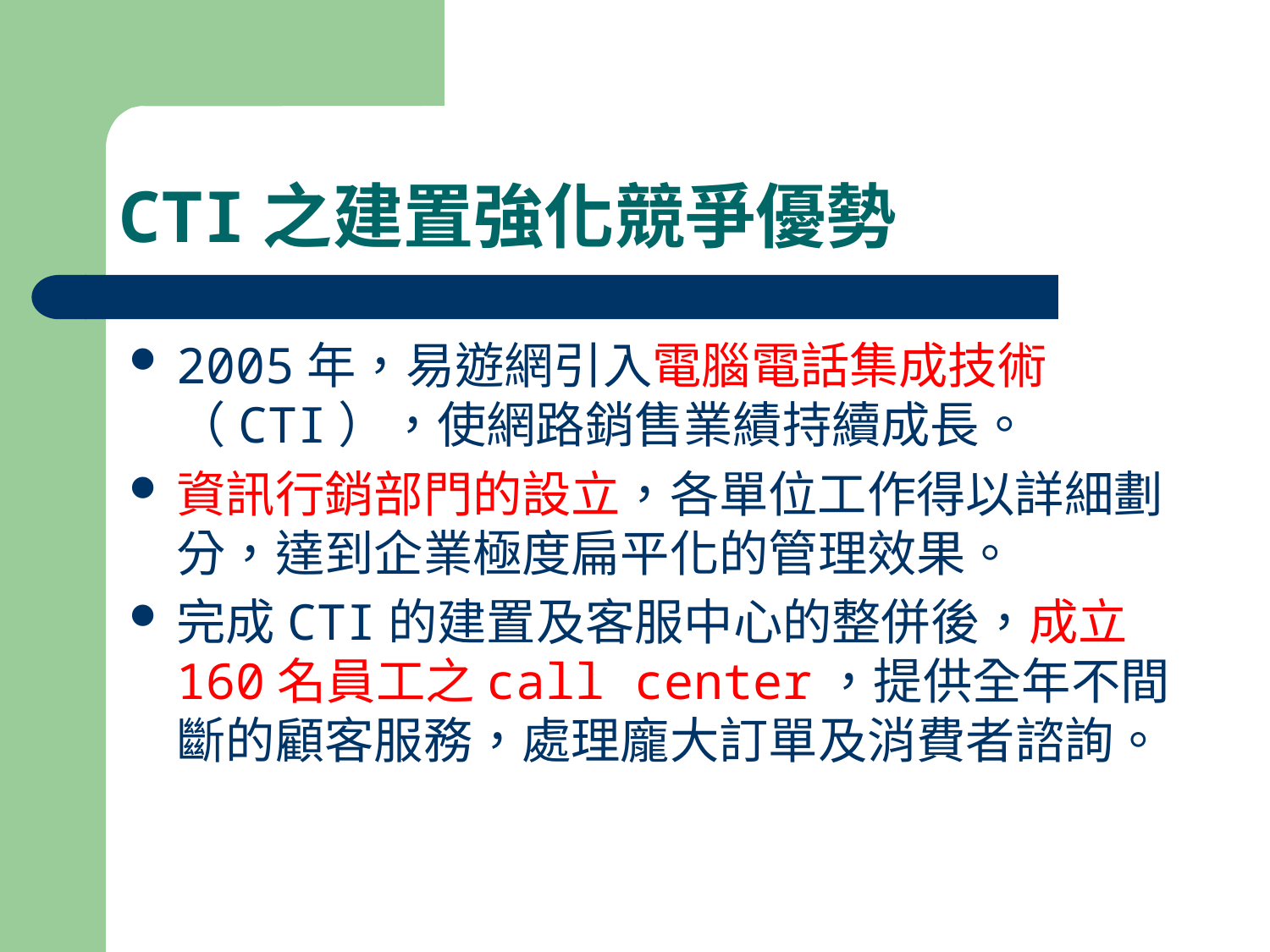

# CTI之建置強化競爭優勢
2005年，易遊網引入電腦電話集成技術（CTI），使網路銷售業績持續成長。
資訊行銷部門的設立，各單位工作得以詳細劃分，達到企業極度扁平化的管理效果。
完成CTI的建置及客服中心的整併後，成立160名員工之call center，提供全年不間斷的顧客服務，處理龐大訂單及消費者諮詢。